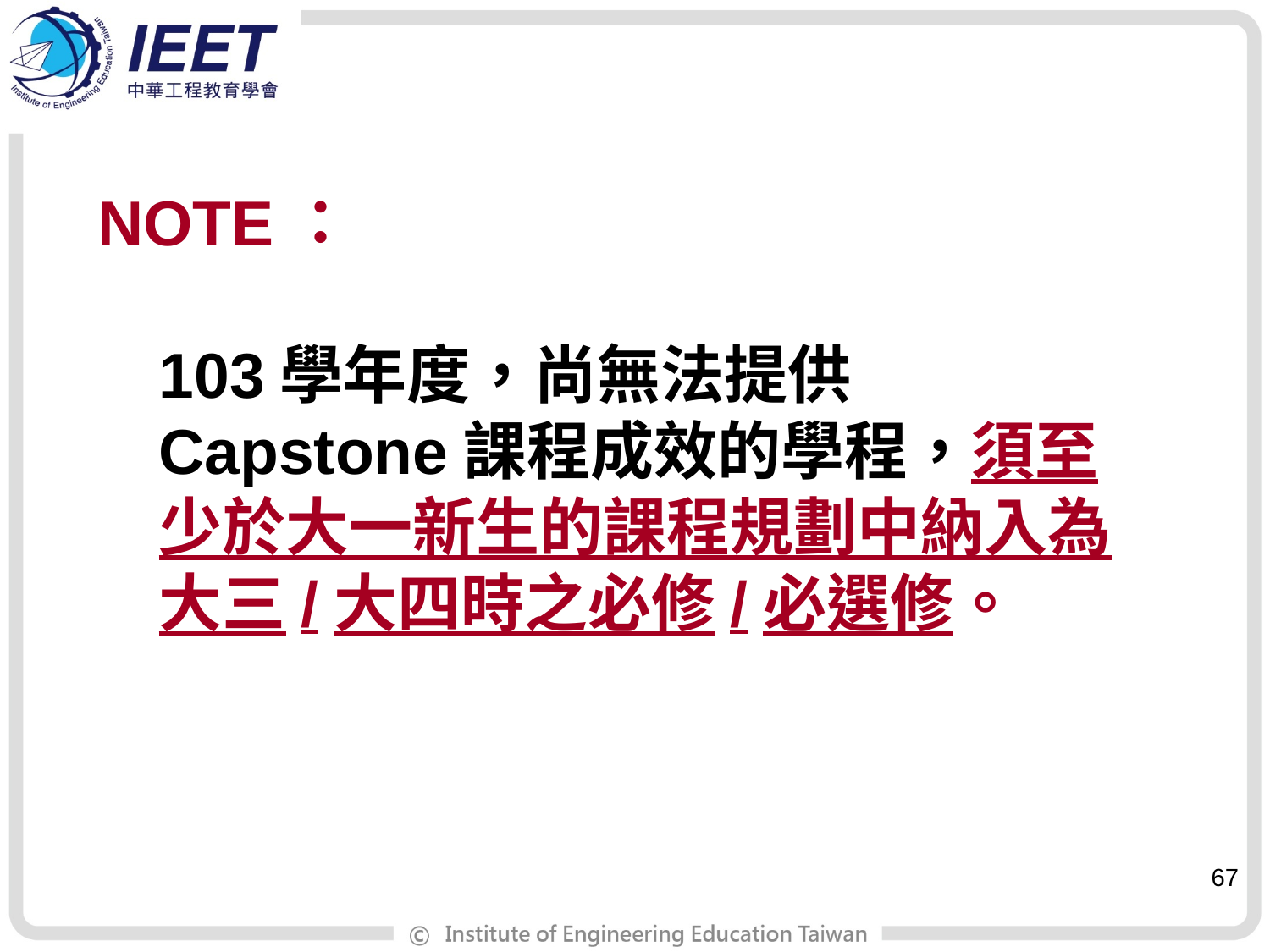

# NOTE： 103學年度，尚無法提供Capstone課程成效的學程，須至少於大一新生的課程規劃中納入為大三/大四時之必修/必選修。
67